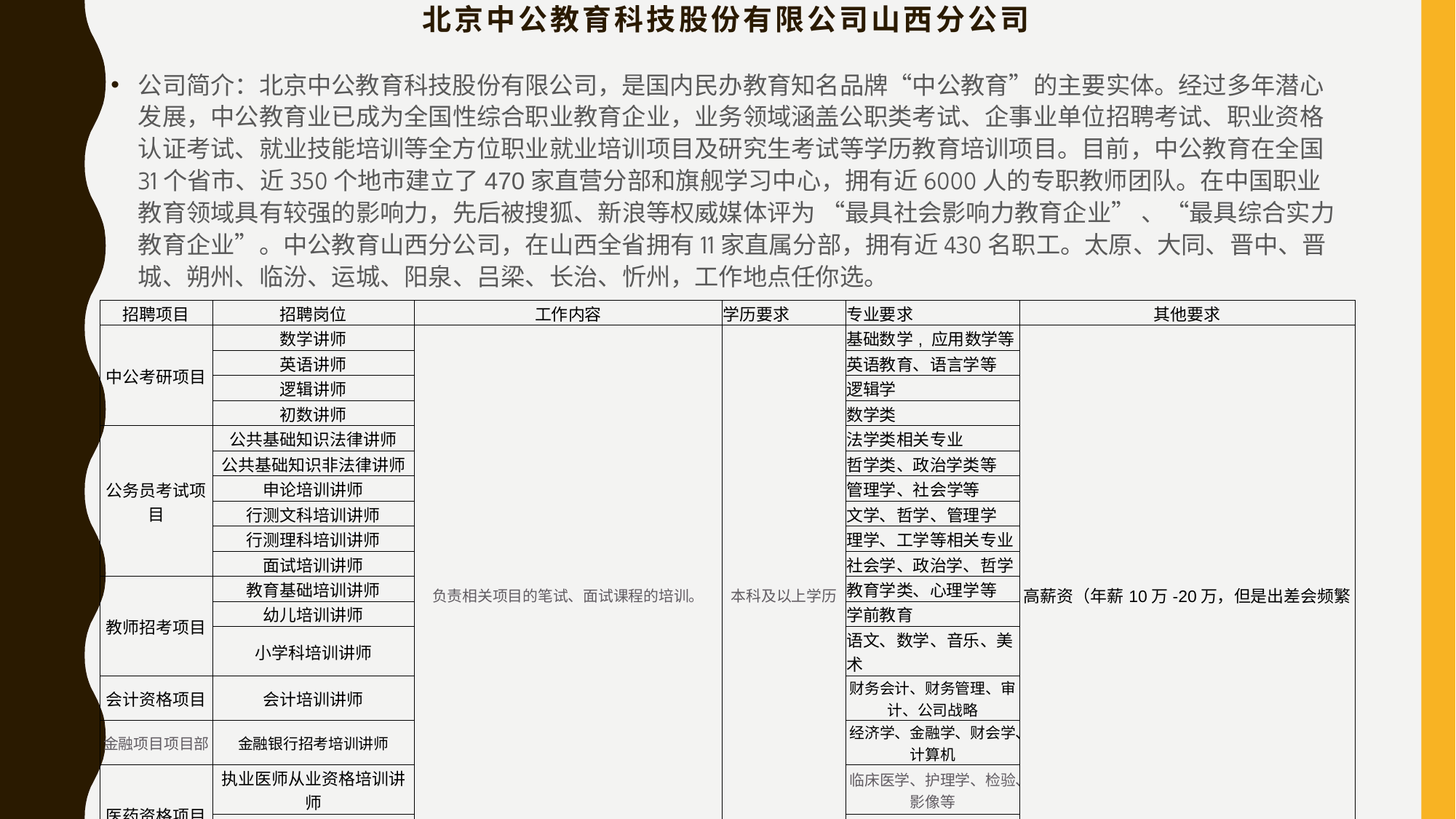

# 北京中公教育科技股份有限公司山西分公司
公司简介：北京中公教育科技股份有限公司，是国内民办教育知名品牌“中公教育”的主要实体。经过多年潜心发展，中公教育业已成为全国性综合职业教育企业，业务领域涵盖公职类考试、企事业单位招聘考试、职业资格认证考试、就业技能培训等全方位职业就业培训项目及研究生考试等学历教育培训项目。目前，中公教育在全国31个省市、近350个地市建立了470家直营分部和旗舰学习中心，拥有近6000人的专职教师团队。在中国职业教育领域具有较强的影响力，先后被搜狐、新浪等权威媒体评为 “最具社会影响力教育企业” 、“最具综合实力教育企业”。中公教育山西分公司，在山西全省拥有11家直属分部，拥有近430名职工。太原、大同、晋中、晋城、朔州、临汾、运城、阳泉、吕梁、长治、忻州，工作地点任你选。

| 招聘项目 | 招聘岗位 | 工作内容 | 学历要求 | 专业要求 | 其他要求 |
| --- | --- | --- | --- | --- | --- |
| 中公考研项目 | 数学讲师 | 负责相关项目的笔试、面试课程的培训。 | 本科及以上学历 | 基础数学, 应用数学等 | 高薪资（年薪10万-20万，但是出差会频繁 |
|  | 英语讲师 |  |  | 英语教育、语言学等 |  |
|  | 逻辑讲师 |  |  | 逻辑学 |  |
|  | 初数讲师 |  |  | 数学类 |  |
| 公务员考试项目 | 公共基础知识法律讲师 |  |  | 法学类相关专业 |  |
|  | 公共基础知识非法律讲师 |  |  | 哲学类、政治学类等 |  |
|  | 申论培训讲师 |  |  | 管理学、社会学等 |  |
|  | 行测文科培训讲师 |  |  | 文学、哲学、管理学 |  |
|  | 行测理科培训讲师 |  |  | 理学、工学等相关专业 |  |
|  | 面试培训讲师 |  |  | 社会学、政治学、哲学 |  |
| 教师招考项目 | 教育基础培训讲师 |  |  | 教育学类、心理学等 |  |
|  | 幼儿培训讲师 |  |  | 学前教育 |  |
|  | 小学科培训讲师 |  |  | 语文、数学、音乐、美术 |  |
| 会计资格项目 | 会计培训讲师 |  |  | 财务会计、财务管理、审计、公司战略 |  |
| 金融项目项目部 | 金融银行招考培训讲师 |  |  | 经济学、金融学、财会学、计算机 |  |
| 医药资格项目 | 执业医师从业资格培训讲师 |  |  | 临床医学、护理学、检验、影像等 |  |
|  | 执业药师从业资格培训讲师 |  |  | 中药学、西药学、预防医学 |  |